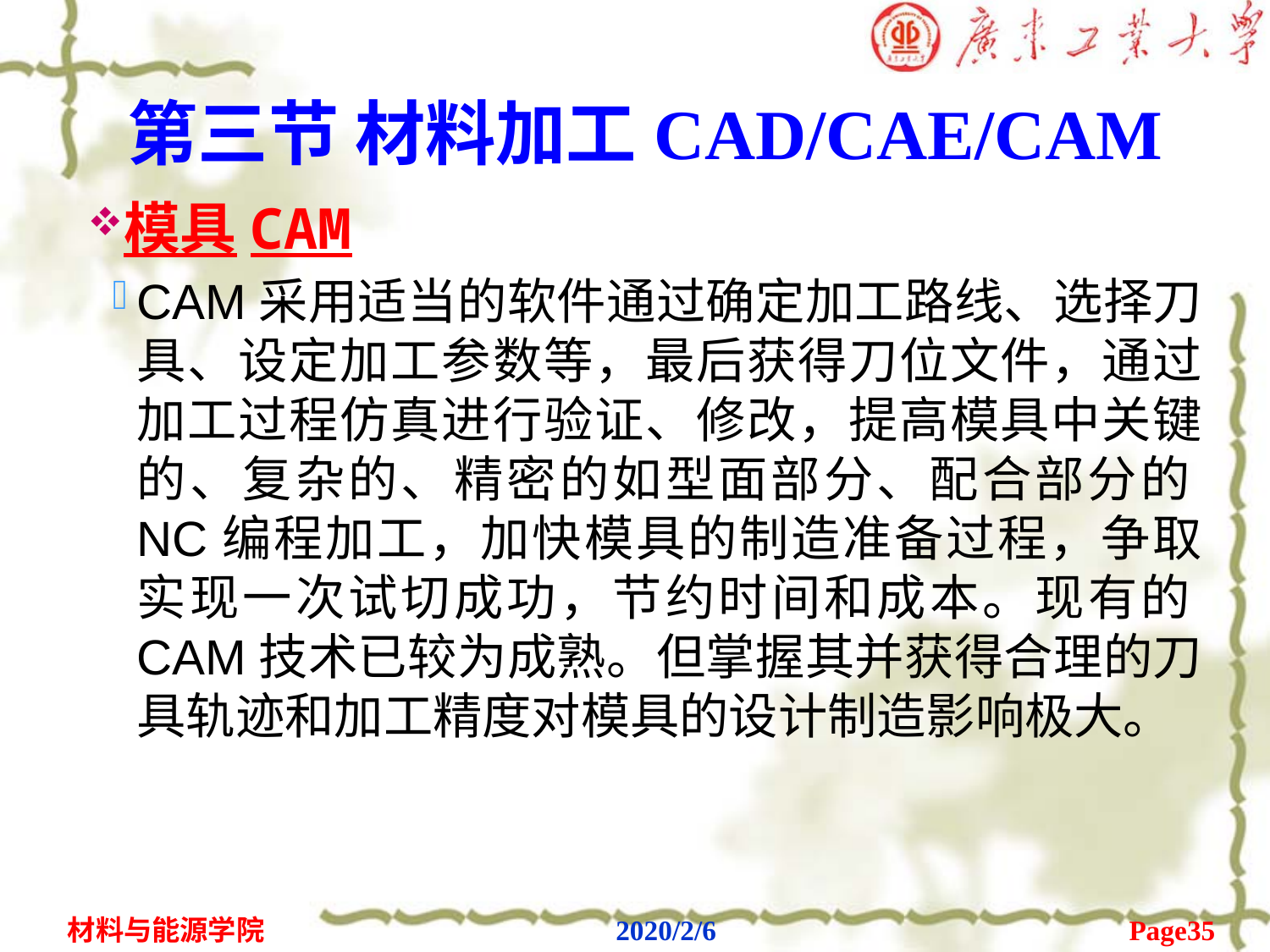

# 第三节 材料加工CAD/CAE/CAM
模具CAM
CAM采用适当的软件通过确定加工路线、选择刀具、设定加工参数等，最后获得刀位文件，通过加工过程仿真进行验证、修改，提高模具中关键的、复杂的、精密的如型面部分、配合部分的NC编程加工，加快模具的制造准备过程，争取实现一次试切成功，节约时间和成本。现有的CAM技术已较为成熟。但掌握其并获得合理的刀具轨迹和加工精度对模具的设计制造影响极大。
Page35
材料与能源学院
2020/2/6